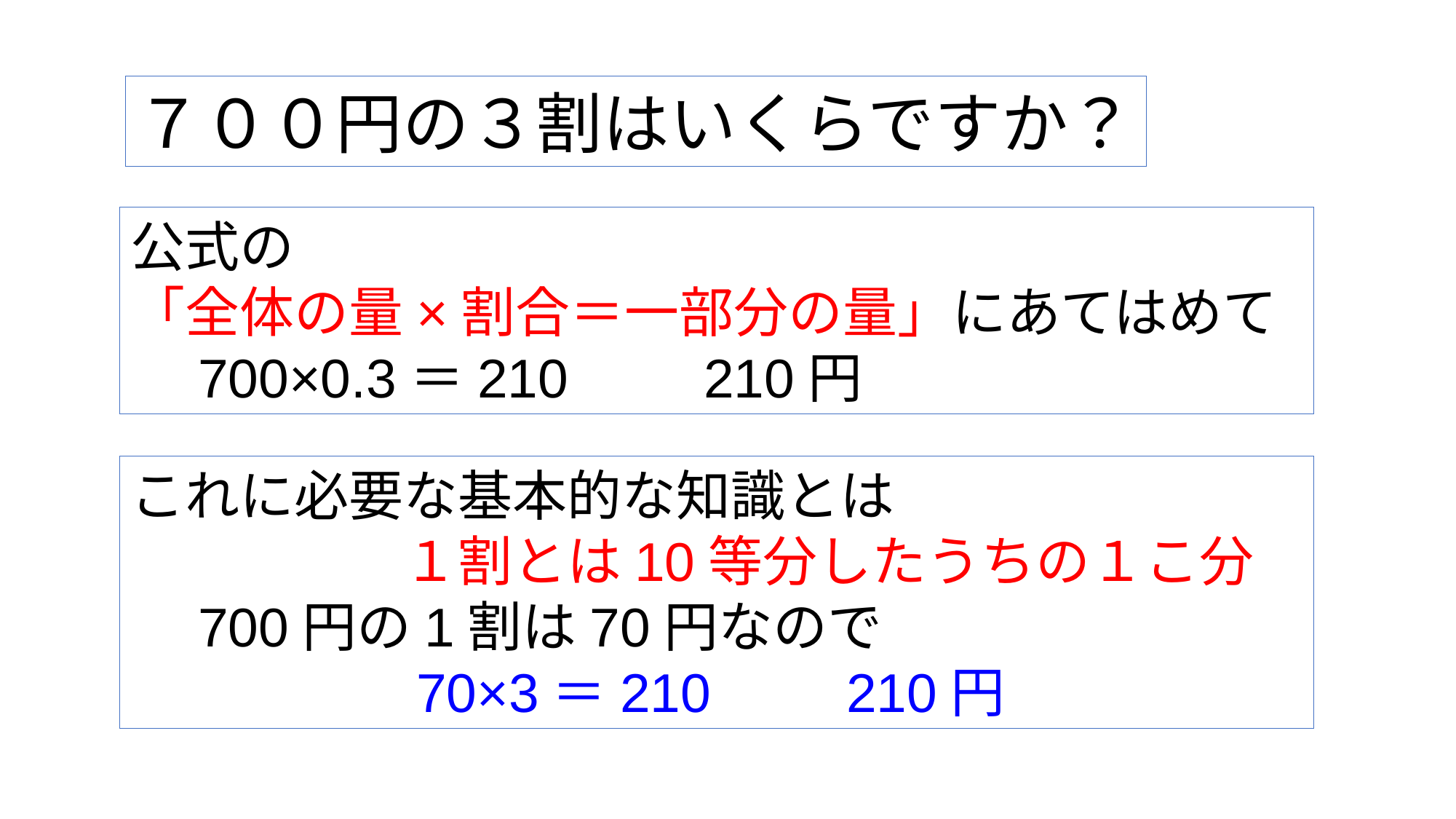

７００円の３割はいくらですか？
公式の
「全体の量×割合＝一部分の量」にあてはめて
　700×0.3＝210　　210円
これに必要な基本的な知識とは
　　　　　１割とは10等分したうちの１こ分
　700円の1割は70円なので
　　　　　70×3＝210　　210円